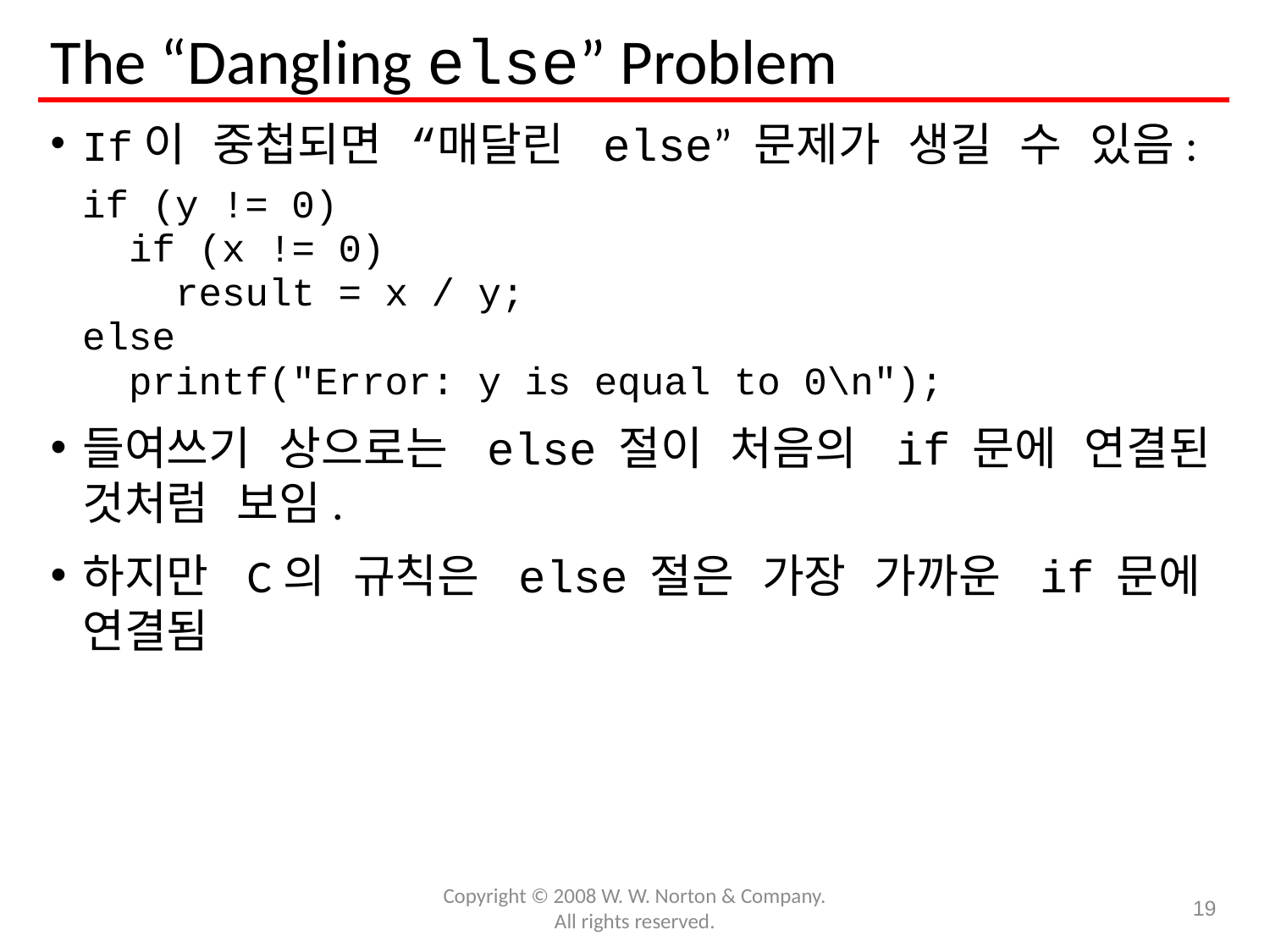

# The “Dangling else” Problem
If이 중첩되면 “매달린 else” 문제가 생길 수 있음:
	if (y != 0)
	  if (x != 0)
	    result = x / y;
	else
	  printf("Error: y is equal to 0\n");
들여쓰기 상으로는 else 절이 처음의 if 문에 연결된 것처럼 보임.
하지만 C의 규칙은 else 절은 가장 가까운 if 문에 연결됨
Copyright © 2008 W. W. Norton & Company.
All rights reserved.
19